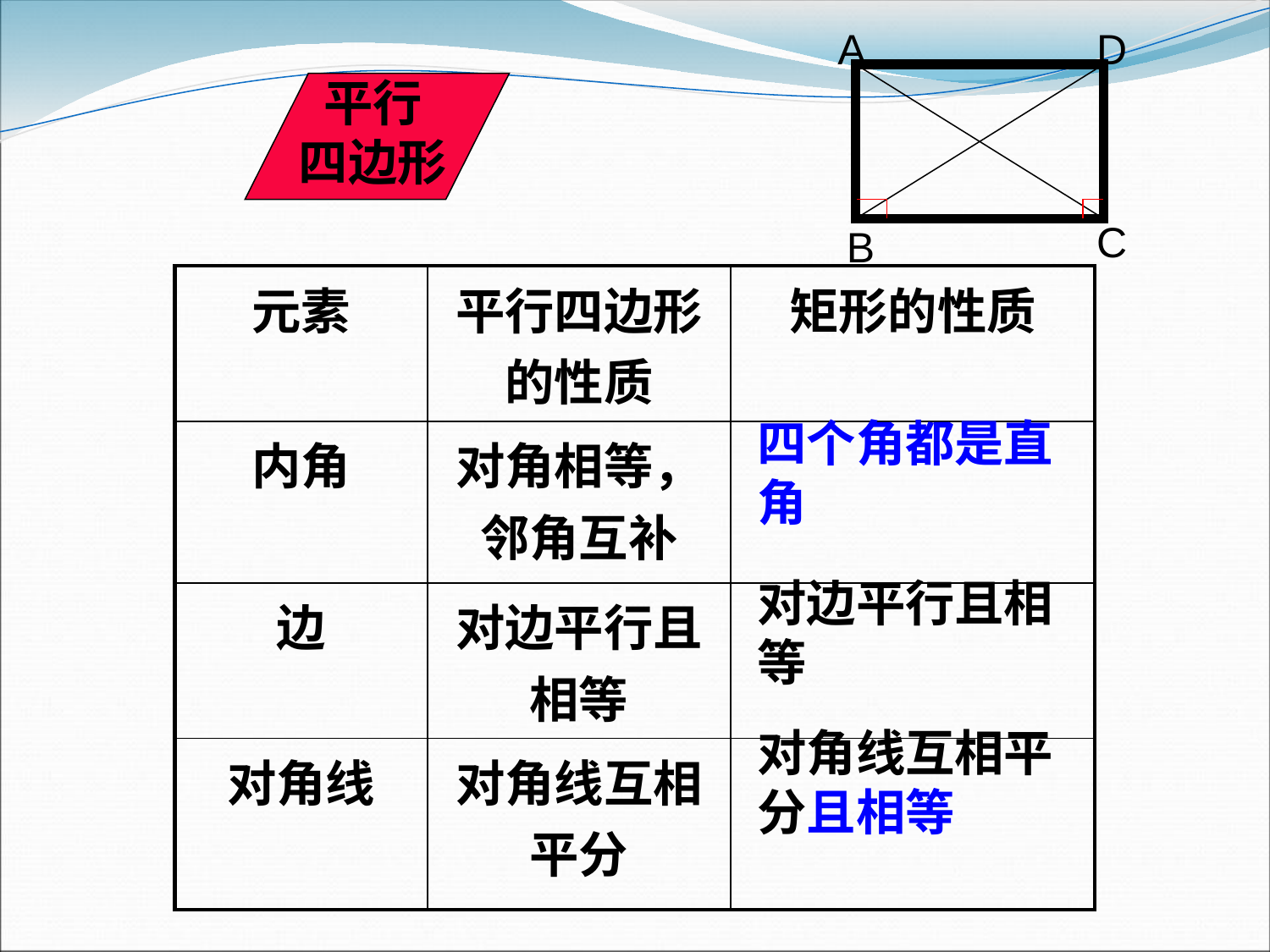

A
D

C
B

平行
四边形

| 元素 | 平行四边形的性质 | 矩形的性质 |
| --- | --- | --- |
| 内角 | 对角相等，邻角互补 |  |
| 边 | 对边平行且相等 |  |
| 对角线 | 对角线互相平分 |  |

四个角都是直
角

对边平行且相
等
对角线互相平
分且相等